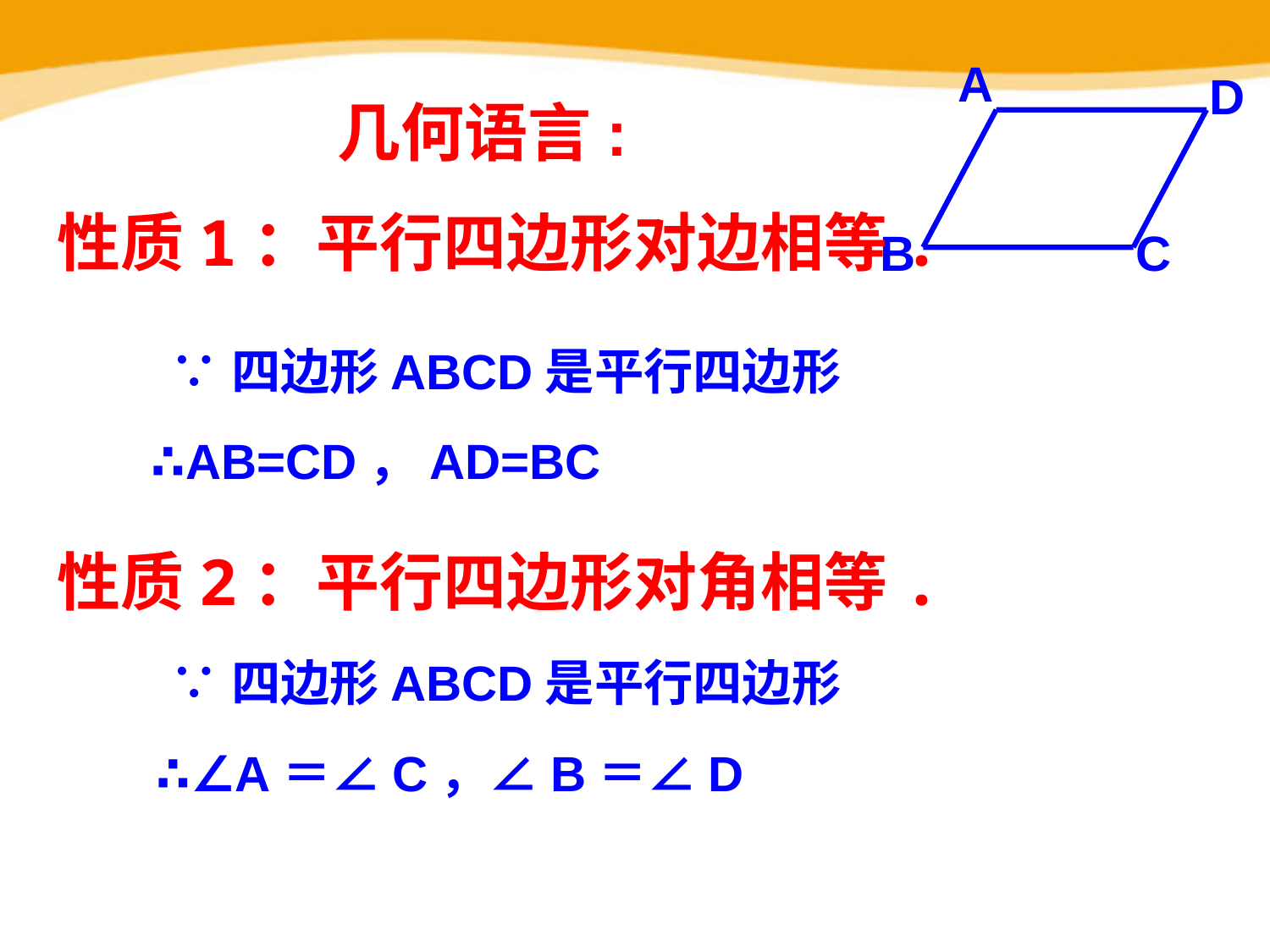

A
D
B
C

几何语言:
性质1：平行四边形对边相等.
∵四边形ABCD是平行四边形
∴AB=CD，AD=BC
性质2：平行四边形对角相等.
∵四边形ABCD是平行四边形
∴∠A＝∠C，∠B＝∠D